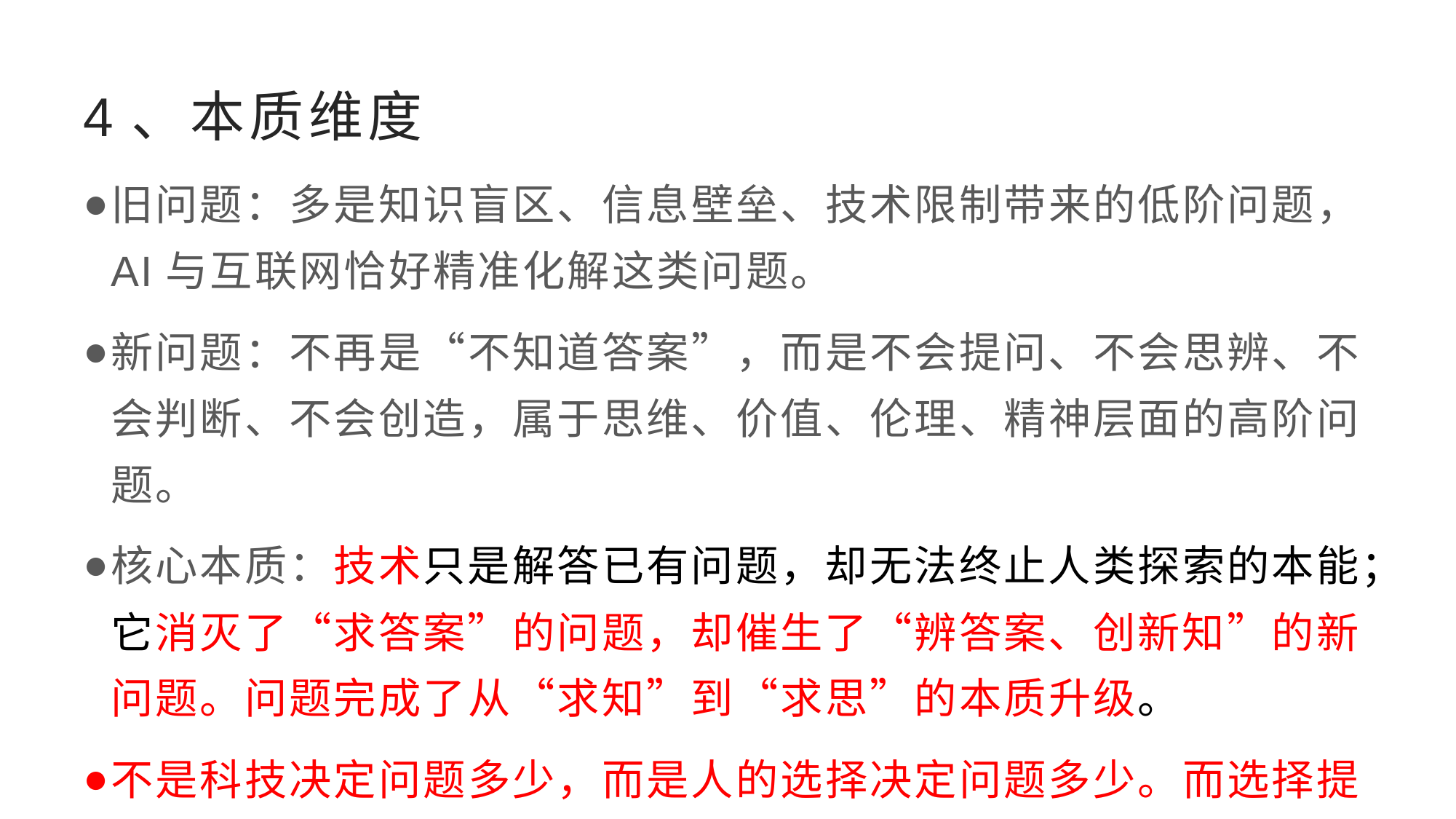

# 4、本质维度
旧问题：多是知识盲区、信息壁垒、技术限制带来的低阶问题，AI与互联网恰好精准化解这类问题。
新问题：不再是“不知道答案”，而是不会提问、不会思辨、不会判断、不会创造，属于思维、价值、伦理、精神层面的高阶问题。
核心本质：技术只是解答已有问题，却无法终止人类探索的本能；它消灭了“求答案”的问题，却催生了“辨答案、创新知”的新问题。问题完成了从“求知”到“求思”的本质升级。
不是科技决定问题多少，而是人的选择决定问题多少。而选择提问，就是选择成为人。